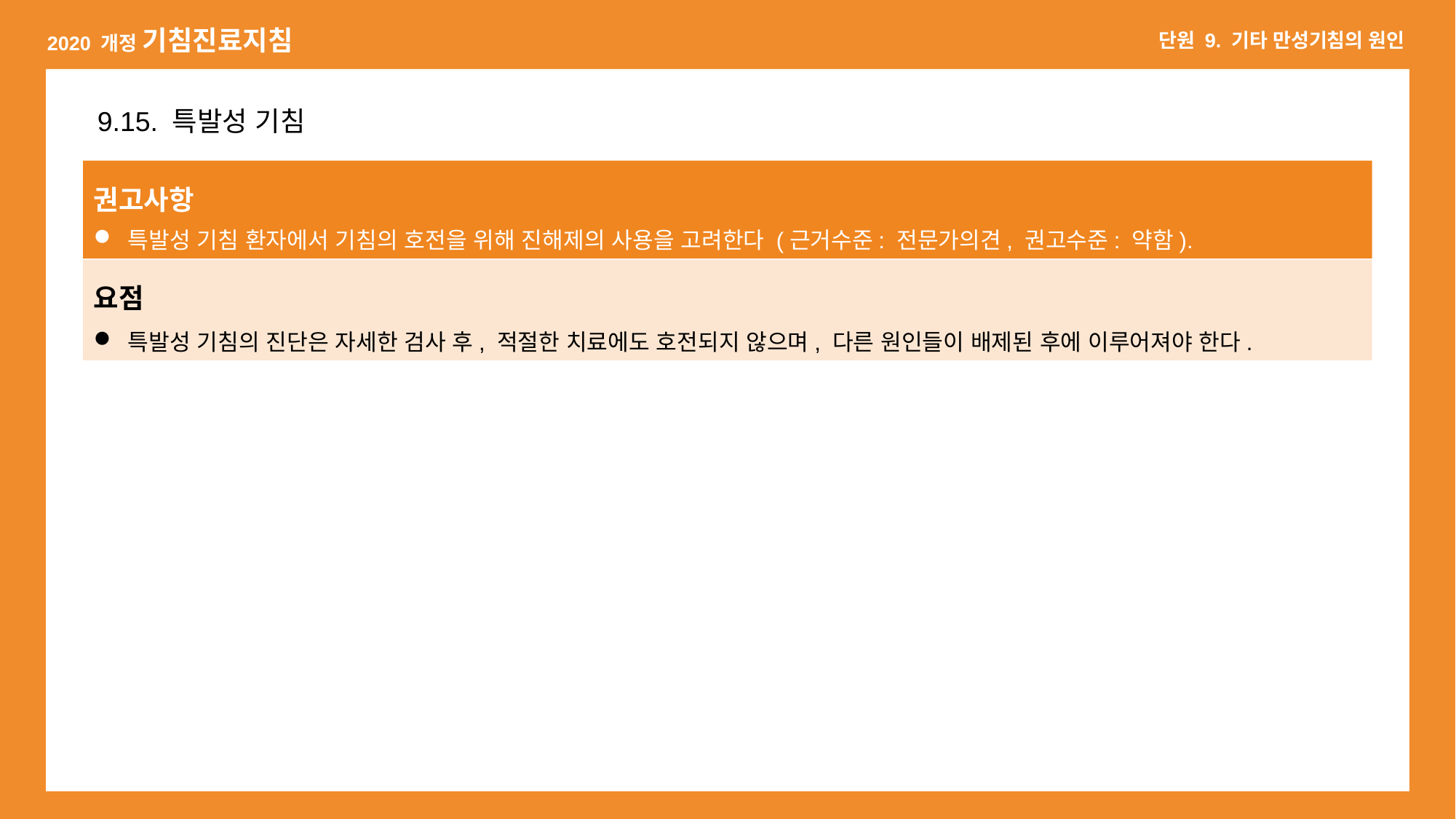

9.15. 특발성 기침
권고사항
특발성 기침 환자에서 기침의 호전을 위해 진해제의 사용을 고려한다 (근거수준: 전문가의견, 권고수준: 약함).
요점
특발성 기침의 진단은 자세한 검사 후, 적절한 치료에도 호전되지 않으며, 다른 원인들이 배제된 후에 이루어져야 한다.